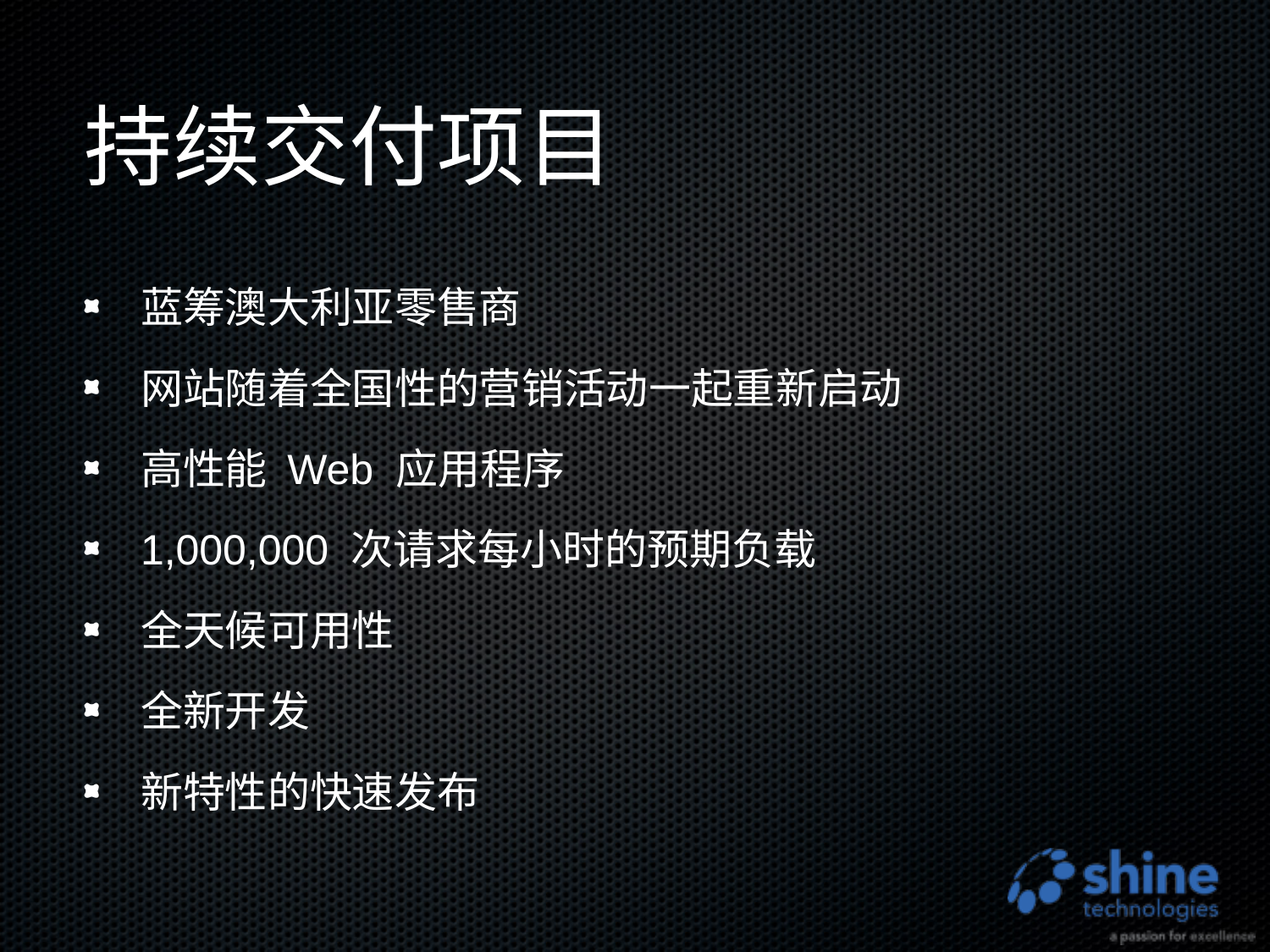

# 持续交付项目
蓝筹澳大利亚零售商
网站随着全国性的营销活动一起重新启动
高性能 Web 应用程序
1,000,000 次请求每小时的预期负载
全天候可用性
全新开发
新特性的快速发布